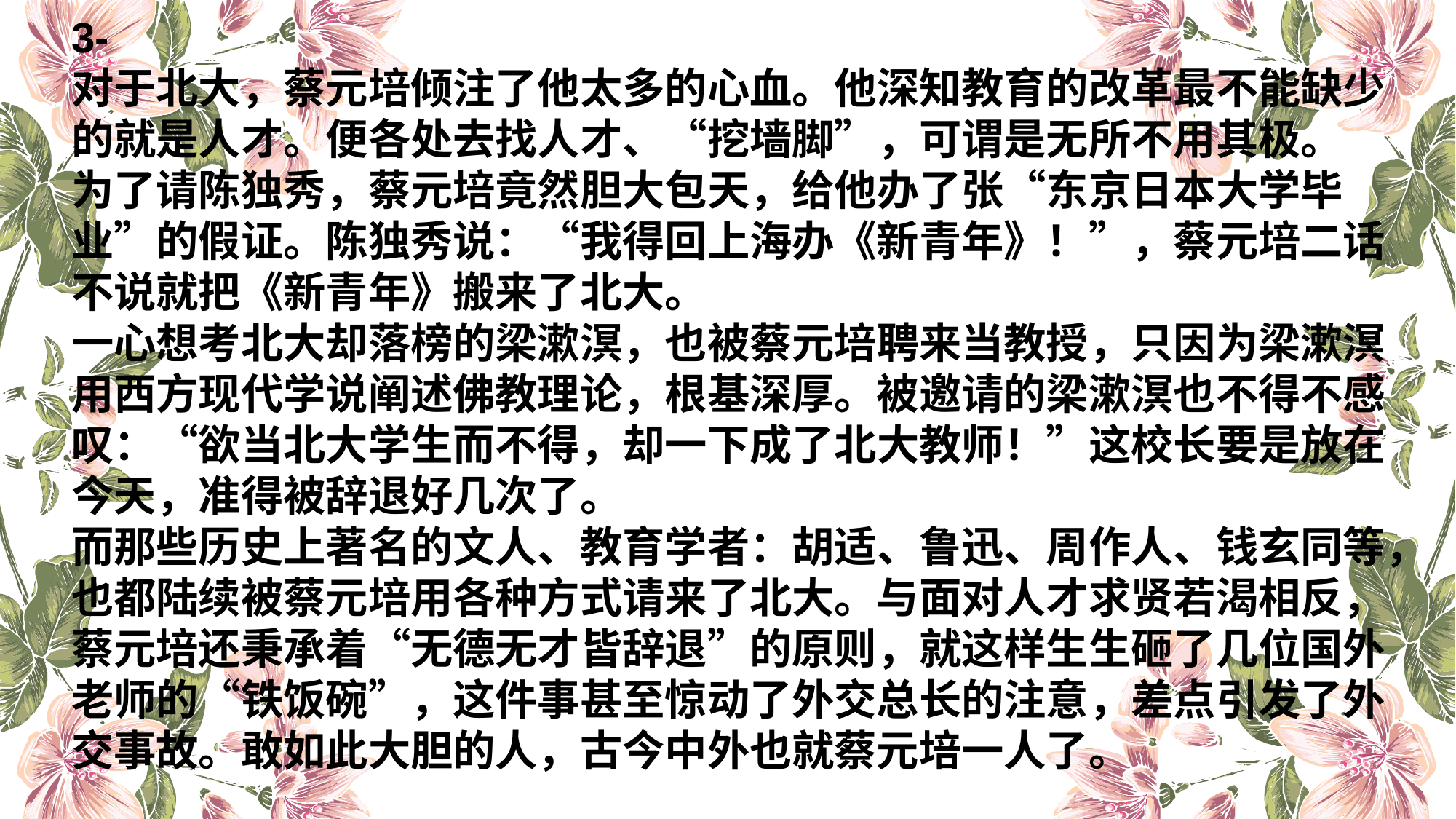

3-
对于北大，蔡元培倾注了他太多的心血。他深知教育的改革最不能缺少的就是人才。便各处去找人才、“挖墙脚”，可谓是无所不用其极。
为了请陈独秀，蔡元培竟然胆大包天，给他办了张“东京日本大学毕业”的假证。陈独秀说：“我得回上海办《新青年》！”，蔡元培二话不说就把《新青年》搬来了北大。
一心想考北大却落榜的梁漱溟，也被蔡元培聘来当教授，只因为梁漱溟用西方现代学说阐述佛教理论，根基深厚。被邀请的梁漱溟也不得不感叹：“欲当北大学生而不得，却一下成了北大教师！”这校长要是放在今天，准得被辞退好几次了。
而那些历史上著名的文人、教育学者：胡适、鲁迅、周作人、钱玄同等，也都陆续被蔡元培用各种方式请来了北大。与面对人才求贤若渴相反，蔡元培还秉承着“无德无才皆辞退”的原则，就这样生生砸了几位国外老师的“铁饭碗”，这件事甚至惊动了外交总长的注意，差点引发了外交事故。敢如此大胆的人，古今中外也就蔡元培一人了。